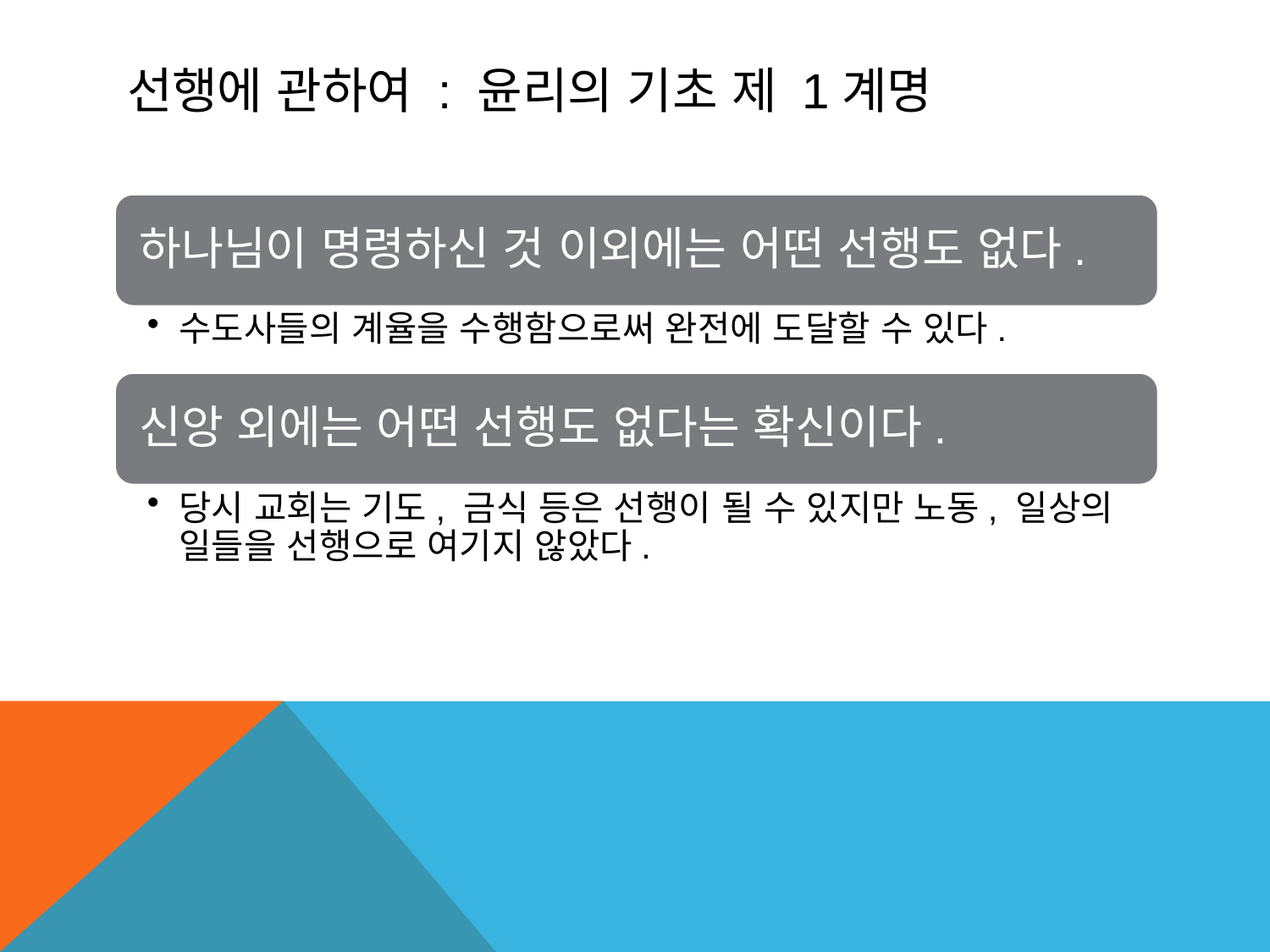

# 선행에 관하여 : 윤리의 기초 제 1계명
하나님이 명령하신 것 이외에는 어떤 선행도 없다.
수도사들의 계율을 수행함으로써 완전에 도달할 수 있다.
신앙 외에는 어떤 선행도 없다는 확신이다.
당시 교회는 기도, 금식 등은 선행이 될 수 있지만 노동, 일상의 일들을 선행으로 여기지 않았다.